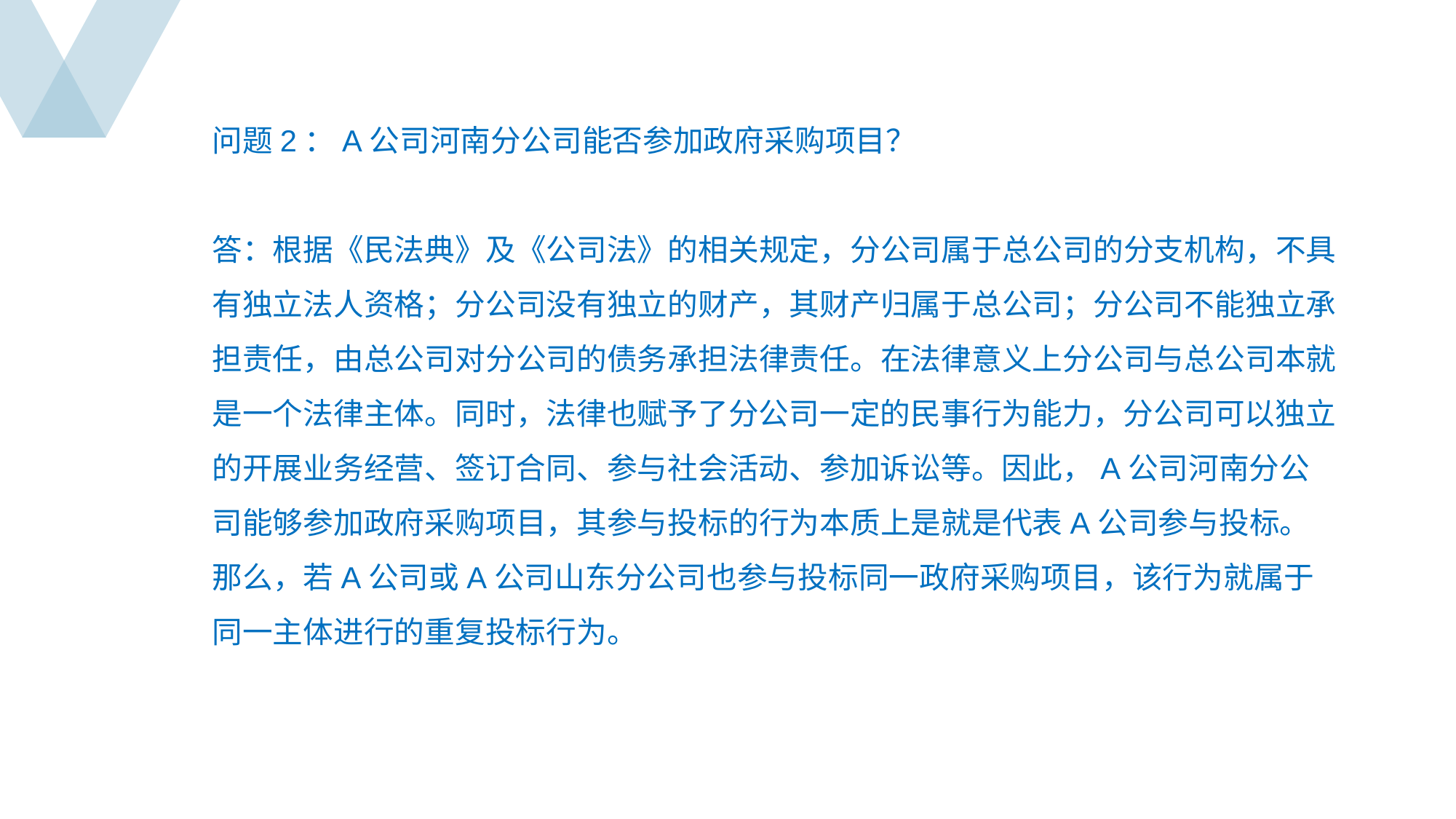

问题2：A公司河南分公司能否参加政府采购项目？

答：根据《民法典》及《公司法》的相关规定，分公司属于总公司的分支机构，不具有独立法人资格；分公司没有独立的财产，其财产归属于总公司；分公司不能独立承担责任，由总公司对分公司的债务承担法律责任。在法律意义上分公司与总公司本就是一个法律主体。同时，法律也赋予了分公司一定的民事行为能力，分公司可以独立的开展业务经营、签订合同、参与社会活动、参加诉讼等。因此，A公司河南分公司能够参加政府采购项目，其参与投标的行为本质上是就是代表A公司参与投标。那么，若A公司或A公司山东分公司也参与投标同一政府采购项目，该行为就属于同一主体进行的重复投标行为。